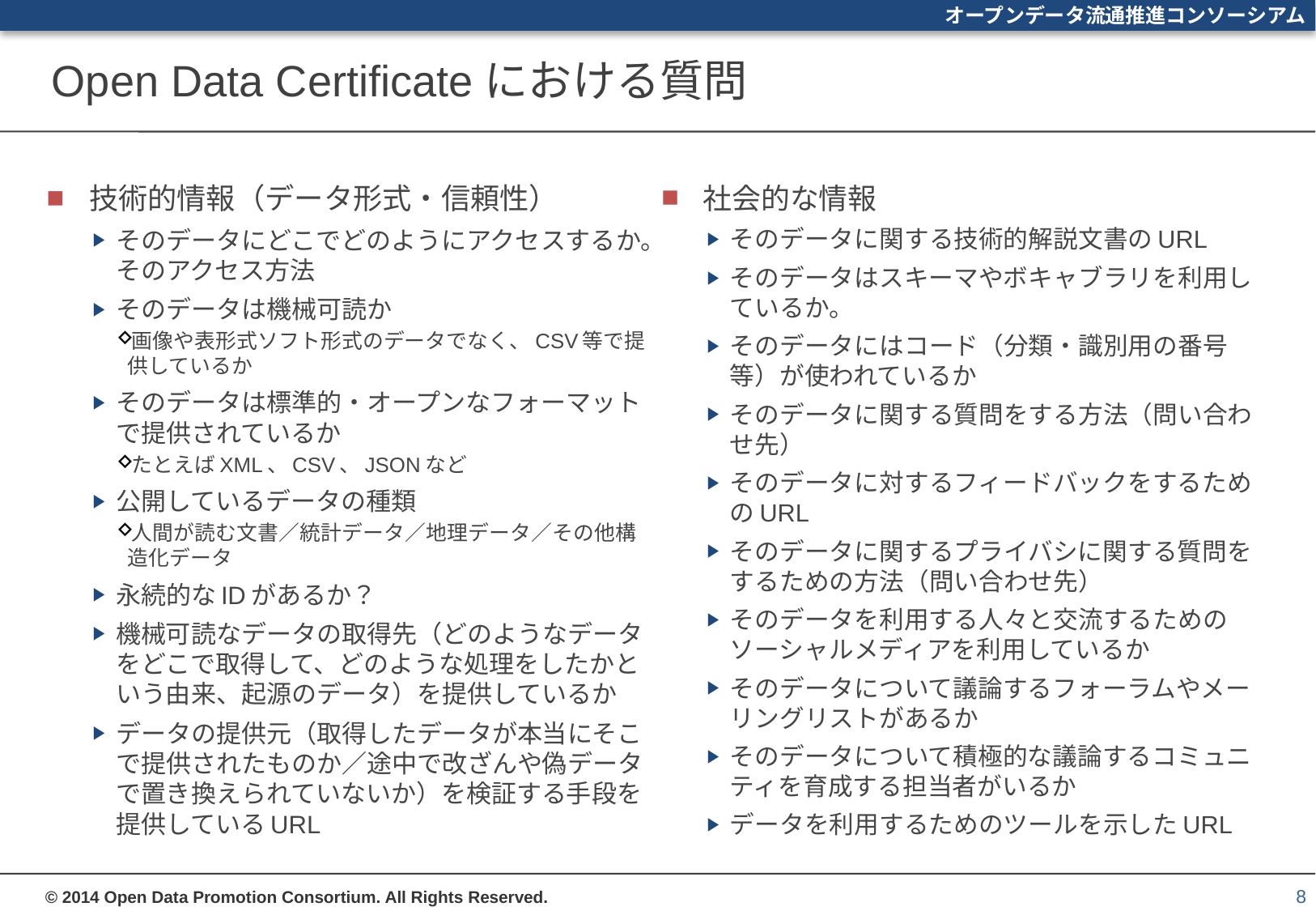

# Open Data Certificateにおける質問
技術的情報（データ形式・信頼性）
そのデータにどこでどのようにアクセスするか。そのアクセス方法
そのデータは機械可読か
画像や表形式ソフト形式のデータでなく、CSV等で提供しているか
そのデータは標準的・オープンなフォーマットで提供されているか
たとえばXML、CSV、JSONなど
公開しているデータの種類
人間が読む文書／統計データ／地理データ／その他構造化データ
永続的なIDがあるか？
機械可読なデータの取得先（どのようなデータをどこで取得して、どのような処理をしたかという由来、起源のデータ）を提供しているか
データの提供元（取得したデータが本当にそこで提供されたものか／途中で改ざんや偽データで置き換えられていないか）を検証する手段を提供しているURL

社会的な情報
そのデータに関する技術的解説文書のURL
そのデータはスキーマやボキャブラリを利用しているか。
そのデータにはコード（分類・識別用の番号等）が使われているか
そのデータに関する質問をする方法（問い合わせ先）
そのデータに対するフィードバックをするためのURL
そのデータに関するプライバシに関する質問をするための方法（問い合わせ先）
そのデータを利用する人々と交流するためのソーシャルメディアを利用しているか
そのデータについて議論するフォーラムやメーリングリストがあるか
そのデータについて積極的な議論するコミュニティを育成する担当者がいるか
データを利用するためのツールを示したURL
8